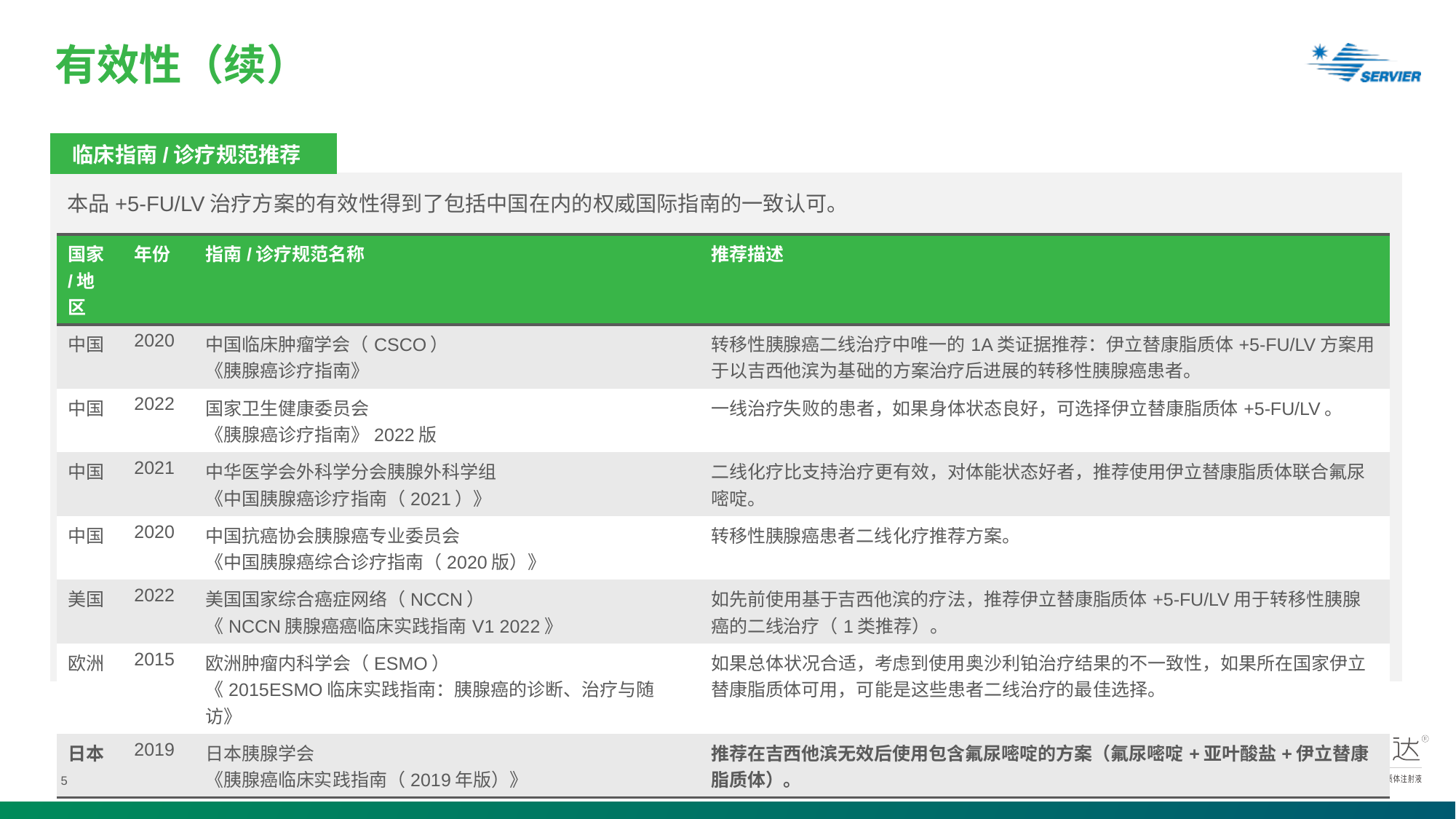

# 有效性（续）
临床指南/诊疗规范推荐

本品+5-FU/LV治疗方案的有效性得到了包括中国在内的权威国际指南的一致认可。
| 国家/地区 | 年份 | 指南/诊疗规范名称 | 推荐描述 |
| --- | --- | --- | --- |
| 中国 | 2020 | 中国临床肿瘤学会（CSCO） 《胰腺癌诊疗指南》 | 转移性胰腺癌二线治疗中唯一的1A类证据推荐：伊立替康脂质体+5-FU/LV方案用于以吉西他滨为基础的方案治疗后进展的转移性胰腺癌患者。 |
| 中国 | 2022 | 国家卫生健康委员会 《胰腺癌诊疗指南》2022版 | 一线治疗失败的患者，如果身体状态良好，可选择伊立替康脂质体+5-FU/LV。 |
| 中国 | 2021 | 中华医学会外科学分会胰腺外科学组 《中国胰腺癌诊疗指南（2021）》 | 二线化疗比支持治疗更有效，对体能状态好者，推荐使用伊立替康脂质体联合氟尿嘧啶。 |
| 中国 | 2020 | 中国抗癌协会胰腺癌专业委员会 《中国胰腺癌综合诊疗指南（2020版）》 | 转移性胰腺癌患者二线化疗推荐方案。 |
| 美国 | 2022 | 美国国家综合癌症网络（NCCN） 《NCCN胰腺癌癌临床实践指南V1 2022》 | 如先前使用基于吉西他滨的疗法，推荐伊立替康脂质体+5-FU/LV用于转移性胰腺癌的二线治疗（1类推荐）。 |
| 欧洲 | 2015 | 欧洲肿瘤内科学会（ESMO） 《2015ESMO临床实践指南：胰腺癌的诊断、治疗与随访》 | 如果总体状况合适，考虑到使用奥沙利铂治疗结果的不一致性，如果所在国家伊立替康脂质体可用，可能是这些患者二线治疗的最佳选择。 |
| 日本 | 2019 | 日本胰腺学会 《胰腺癌临床实践指南（2019年版）》 | 推荐在吉西他滨无效后使用包含氟尿嘧啶的方案（氟尿嘧啶+亚叶酸盐+伊立替康脂质体）。 |

5